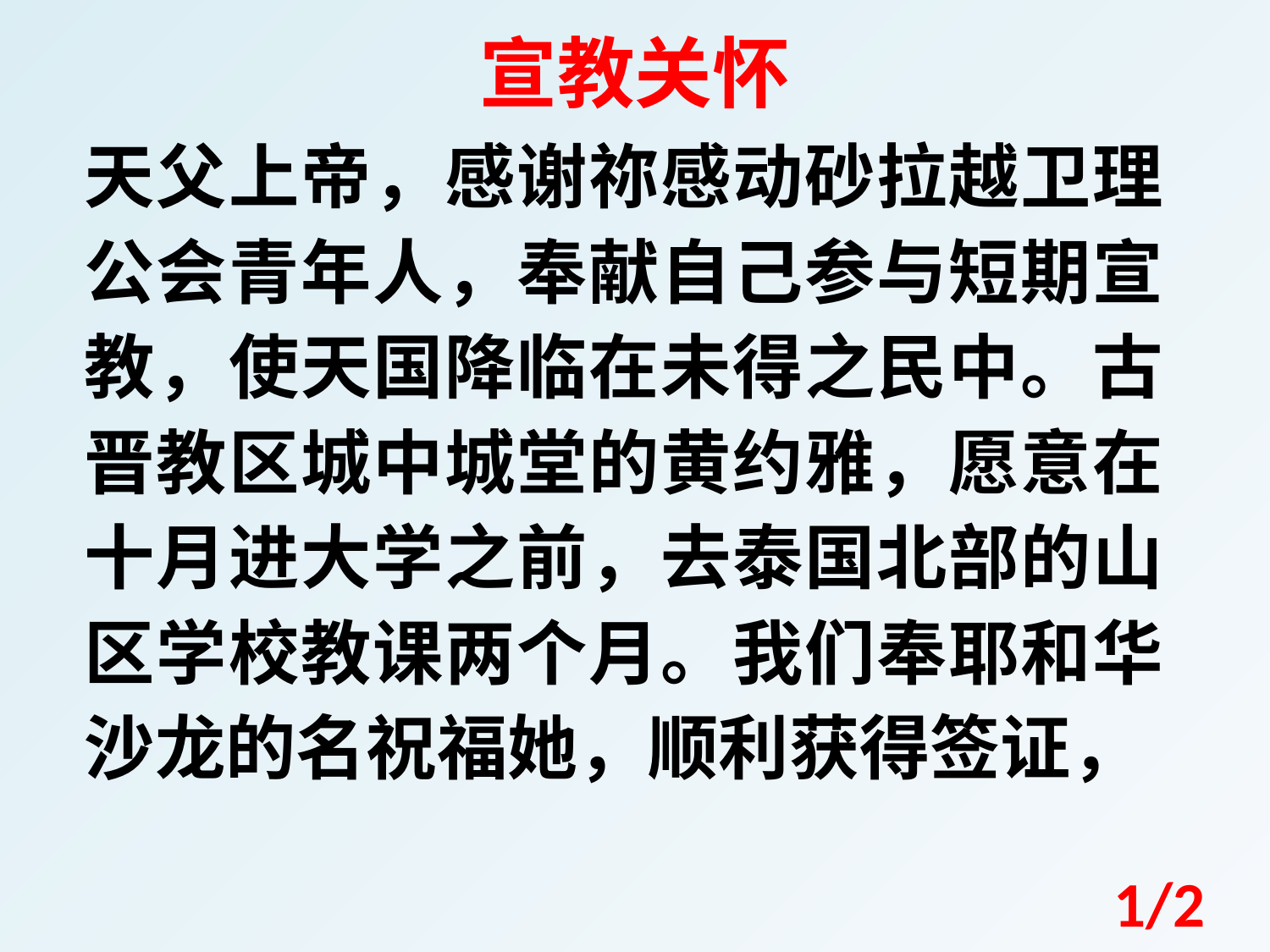

宣教关怀
天父上帝，感谢祢感动砂拉越卫理公会青年人，奉献自己参与短期宣教，使天国降临在未得之民中。古晋教区城中城堂的黄约雅，愿意在十月进大学之前，去泰国北部的山区学校教课两个月。我们奉耶和华沙龙的名祝福她，顺利获得签证，
1/2